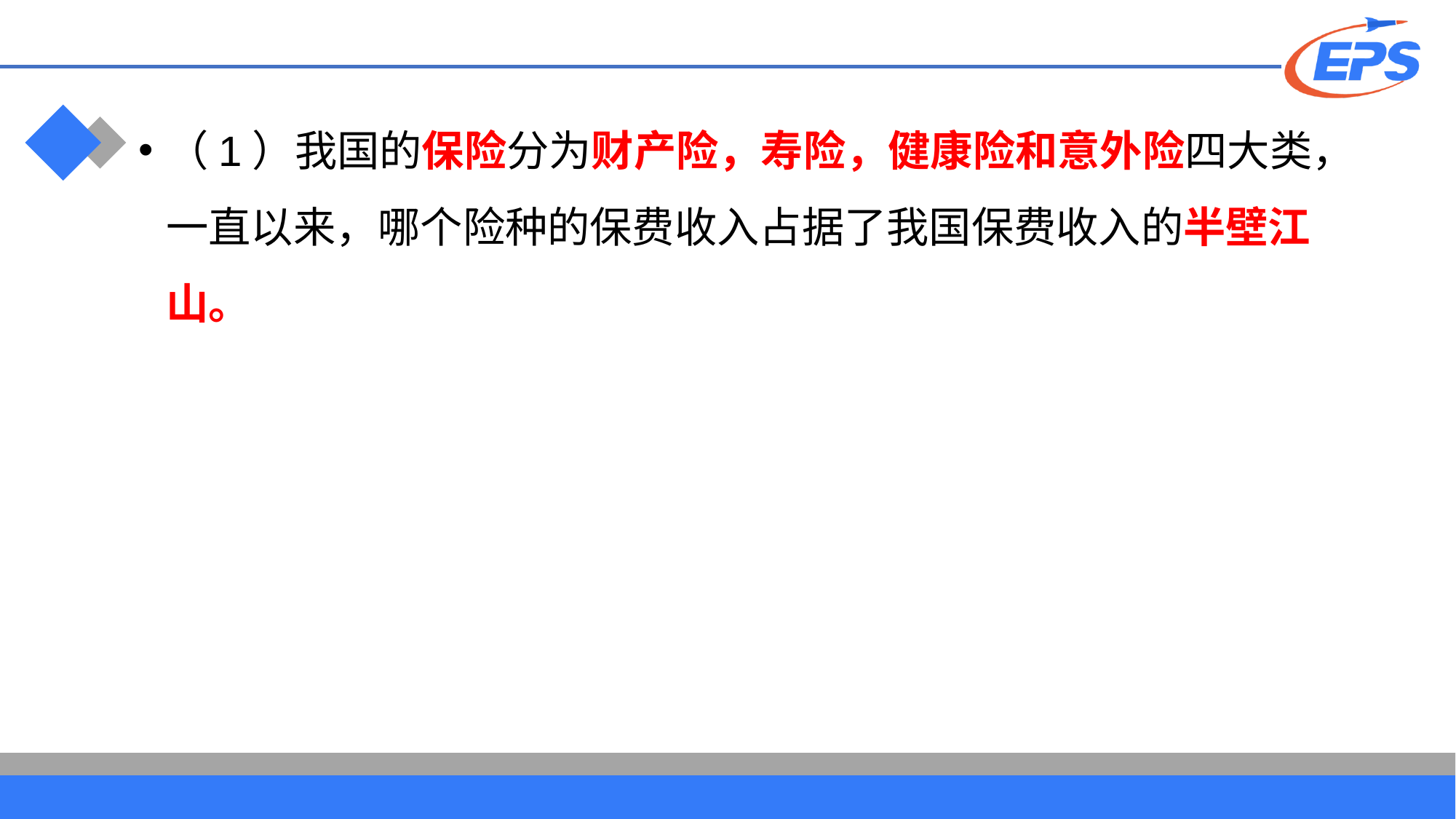

（1）我国的保险分为财产险，寿险，健康险和意外险四大类，一直以来，哪个险种的保费收入占据了我国保费收入的半壁江山。
#